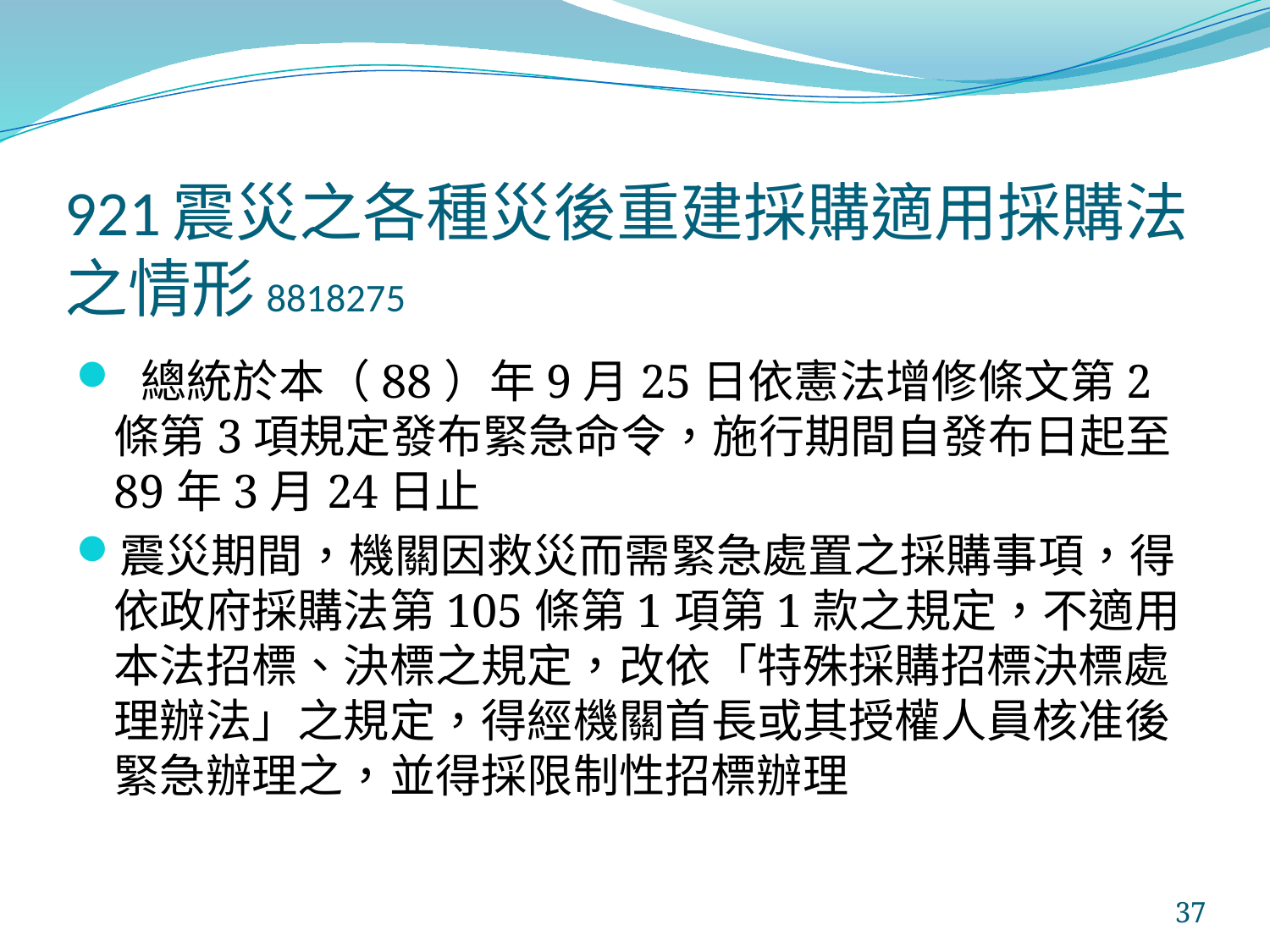

# 921震災之各種災後重建採購適用採購法之情形8818275
 總統於本（88）年9月25日依憲法增修條文第2條第3項規定發布緊急命令，施行期間自發布日起至89年3月24日止
震災期間，機關因救災而需緊急處置之採購事項，得依政府採購法第105條第1項第1款之規定，不適用本法招標、決標之規定，改依「特殊採購招標決標處理辦法」之規定，得經機關首長或其授權人員核准後緊急辦理之，並得採限制性招標辦理
37